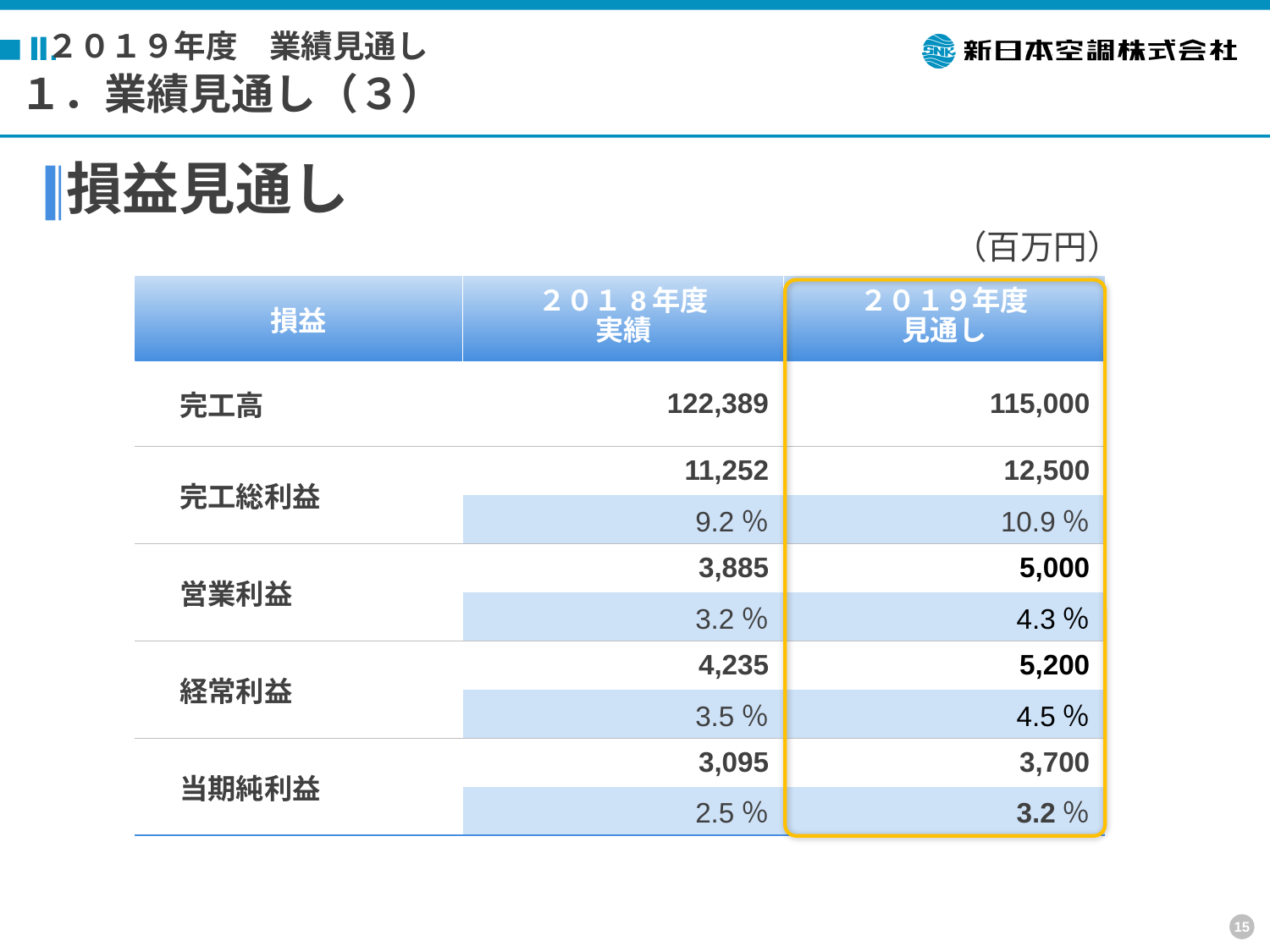

２０１９年度　業績見通し
Ⅱ.
１．業績見通し（３）
損益見通し

（百万円）
| 損益 | ２０１8年度 実績 | ２０１９年度 見通し |
| --- | --- | --- |
| 完工高 | 122,389 | 115,000 |
| 完工総利益 | 11,252 | 12,500 |
|  | 9.2％ | 10.9％ |
| 営業利益 | 3,885 | 5,000 |
|  | 3.2％ | 4.3％ |
| 経常利益 | 4,235 | 5,200 |
|  | 3.5％ | 4.5％ |
| 当期純利益 | 3,095 | 3,700 |
|  | 2.5％ | 3.2％ |